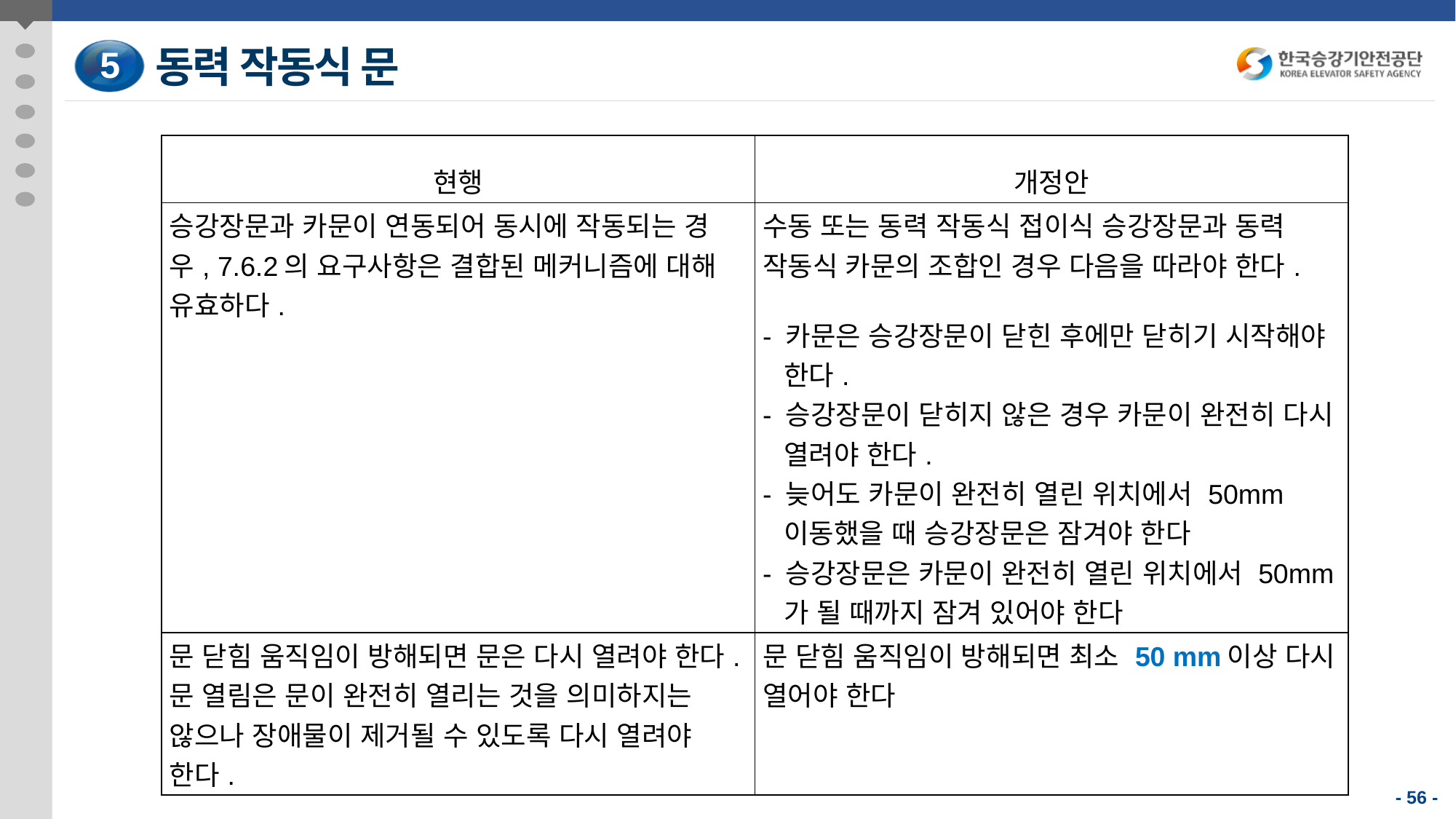

동력 작동식 문
5
| 현행 | 개정안 |
| --- | --- |
| 승강장문과 카문이 연동되어 동시에 작동되는 경우, 7.6.2의 요구사항은 결합된 메커니즘에 대해 유효하다. | 수동 또는 동력 작동식 접이식 승강장문과 동력 작동식 카문의 조합인 경우 다음을 따라야 한다. - 카문은 승강장문이 닫힌 후에만 닫히기 시작해야 한다. - 승강장문이 닫히지 않은 경우 카문이 완전히 다시 열려야 한다. - 늦어도 카문이 완전히 열린 위치에서 50mm 이동했을 때 승강장문은 잠겨야 한다 - 승강장문은 카문이 완전히 열린 위치에서 50mm가 될 때까지 잠겨 있어야 한다 |
| 문 닫힘 움직임이 방해되면 문은 다시 열려야 한다. 문 열림은 문이 완전히 열리는 것을 의미하지는 않으나 장애물이 제거될 수 있도록 다시 열려야 한다. | 문 닫힘 움직임이 방해되면 최소 50 mm이상 다시 열어야 한다 |